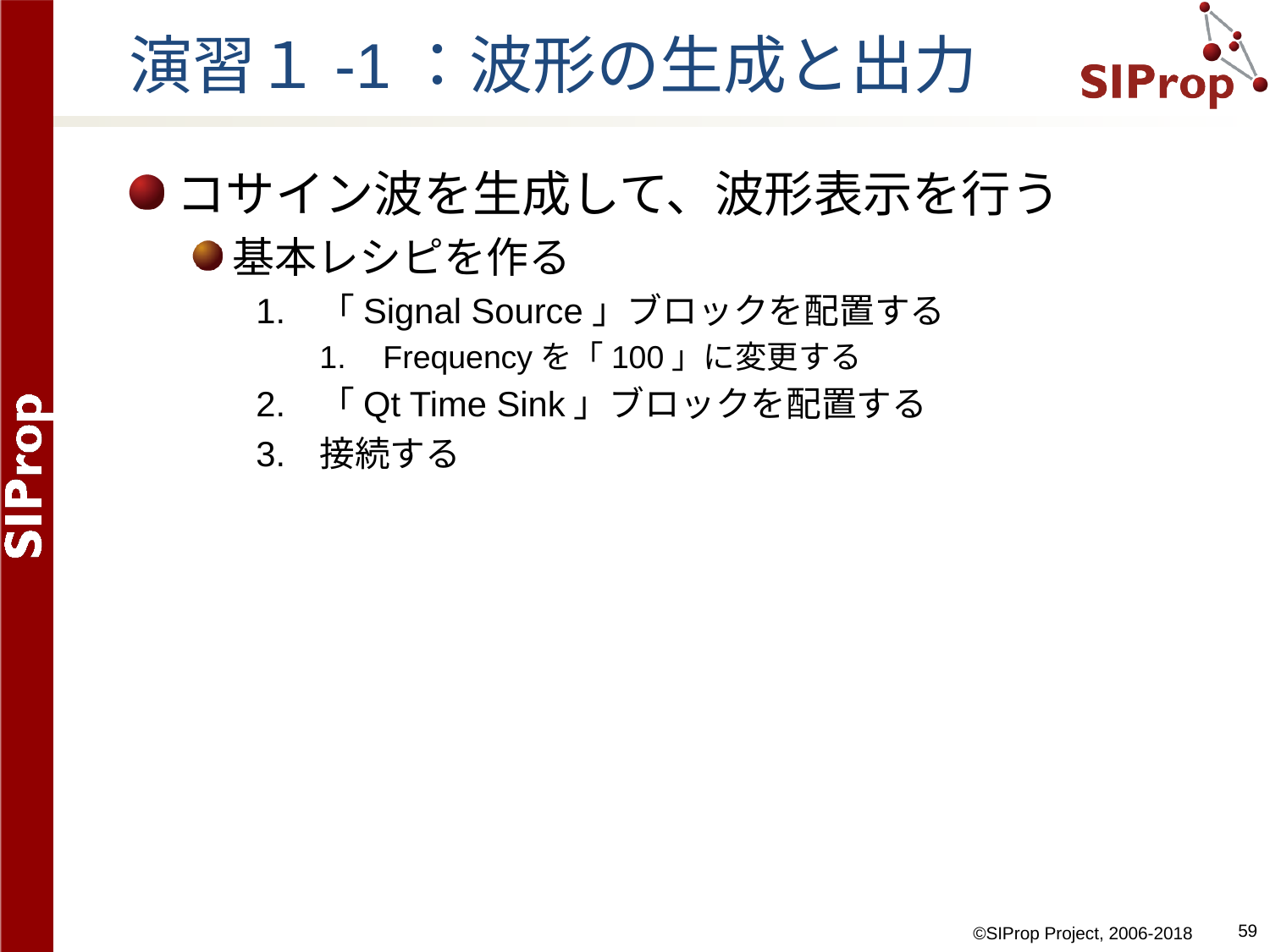

# 演習１-1：波形の生成と出力
コサイン波を生成して、波形表示を行う
基本レシピを作る
「Signal Source」ブロックを配置する
Frequencyを「100」に変更する
「Qt Time Sink」ブロックを配置する
接続する